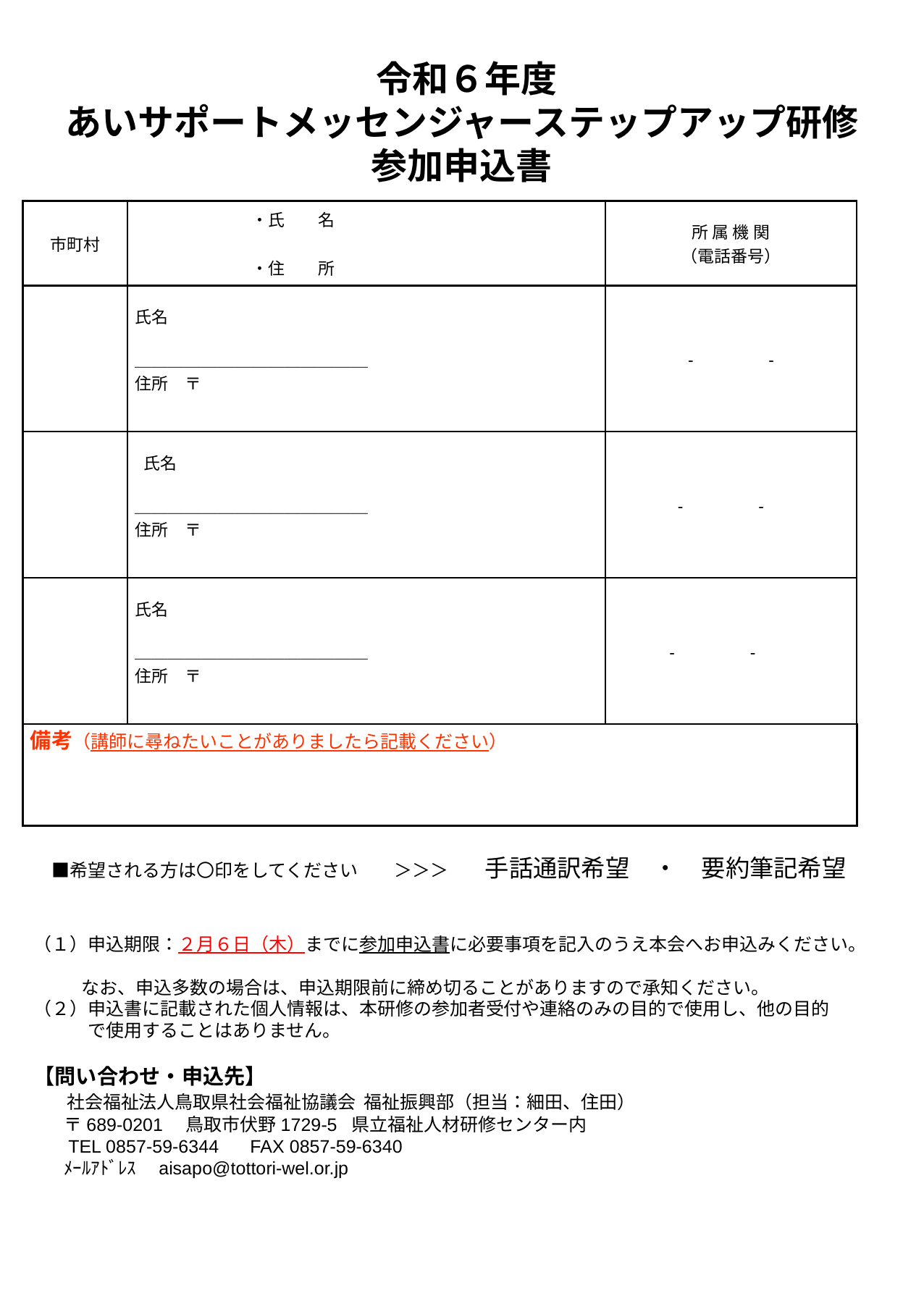

令和６年度
あいサポートメッセンジャーステップアップ研修
参加申込書

| 市町村 | ・氏　　名 　　　　　　　 　　　　　　　・住　　所 | 所 属 機 関 （電話番号） |
| --- | --- | --- |
|  | 氏名 ＿＿＿＿＿＿＿＿＿＿＿＿＿＿　　　　 住所　〒 | -　　　　- |
|  | 氏名 ＿＿＿＿＿＿＿＿＿＿＿＿＿＿ 住所　〒 | -　　　　- |
|  | 氏名 ＿＿＿＿＿＿＿＿＿＿＿＿＿＿ 住所　〒 | -　　　　- |
| 備考（講師に尋ねたいことがありましたら記載ください） |  |  |
# ■希望される方は〇印をしてください　　＞＞＞　　手話通訳希望　・　要約筆記希望 （１）申込期限：２月６日（木）までに参加申込書に必要事項を記入のうえ本会へお申込みください。　　　　　　　　　 　　   なお、申込多数の場合は、申込期限前に締め切ることがありますので承知ください。 （２）申込書に記載された個人情報は、本研修の参加者受付や連絡のみの目的で使用し、他の目的 　　　で使用することはありません。 　 【問い合わせ・申込先】
  　社会福祉法人鳥取県社会福祉協議会  福祉振興部（担当：細田、住田）
  　〒689-0201　鳥取市伏野1729-5  県立福祉人材研修センター内
 　 TEL 0857-59-6344　 FAX 0857-59-6340
 　 ﾒｰﾙｱﾄﾞﾚｽ　aisapo@tottori-wel.or.jp